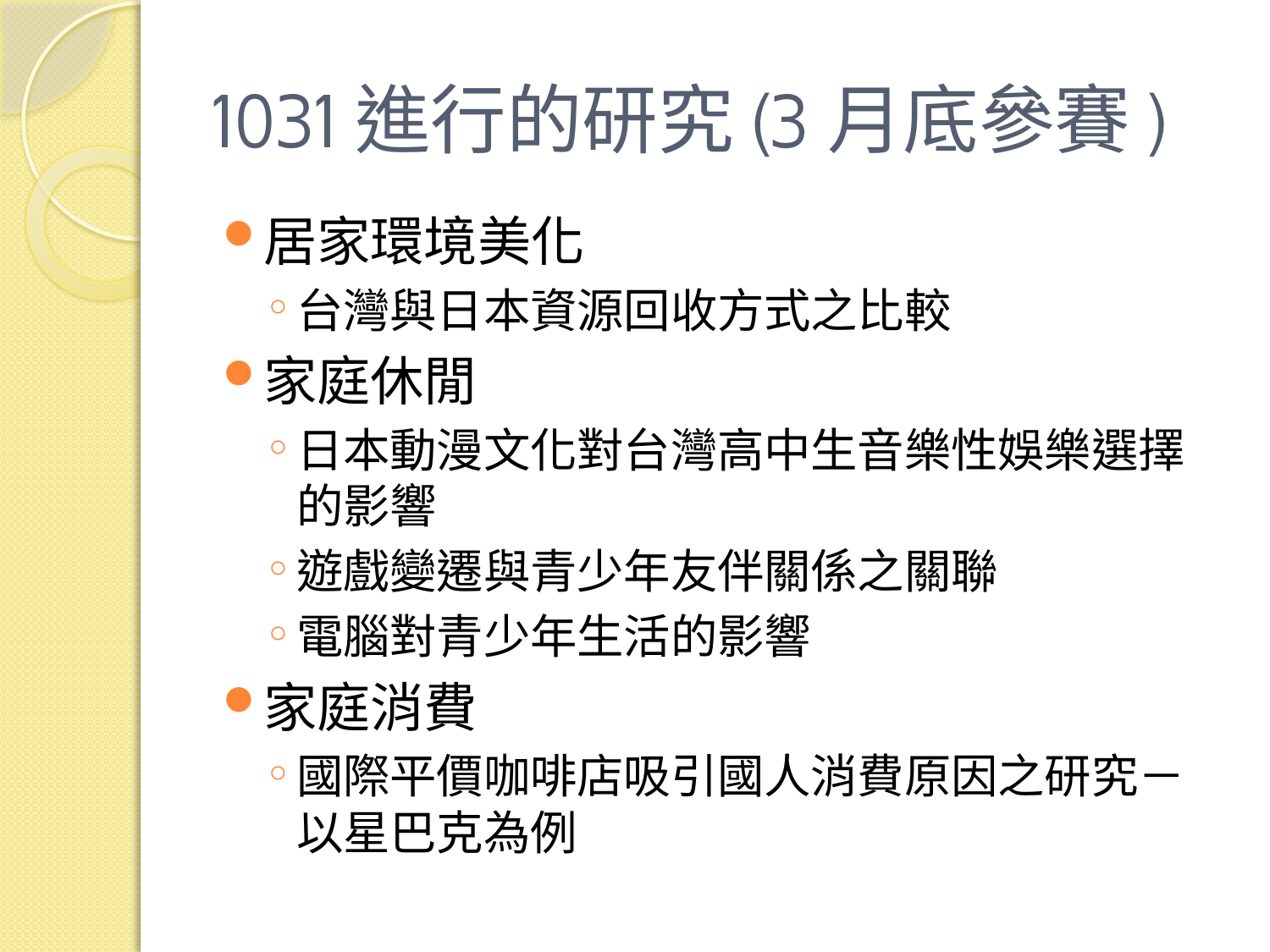

# 1031進行的研究(3月底參賽)
居家環境美化
台灣與日本資源回收方式之比較
家庭休閒
日本動漫文化對台灣高中生音樂性娛樂選擇的影響
遊戲變遷與青少年友伴關係之關聯
電腦對青少年生活的影響
家庭消費
國際平價咖啡店吸引國人消費原因之研究－以星巴克為例